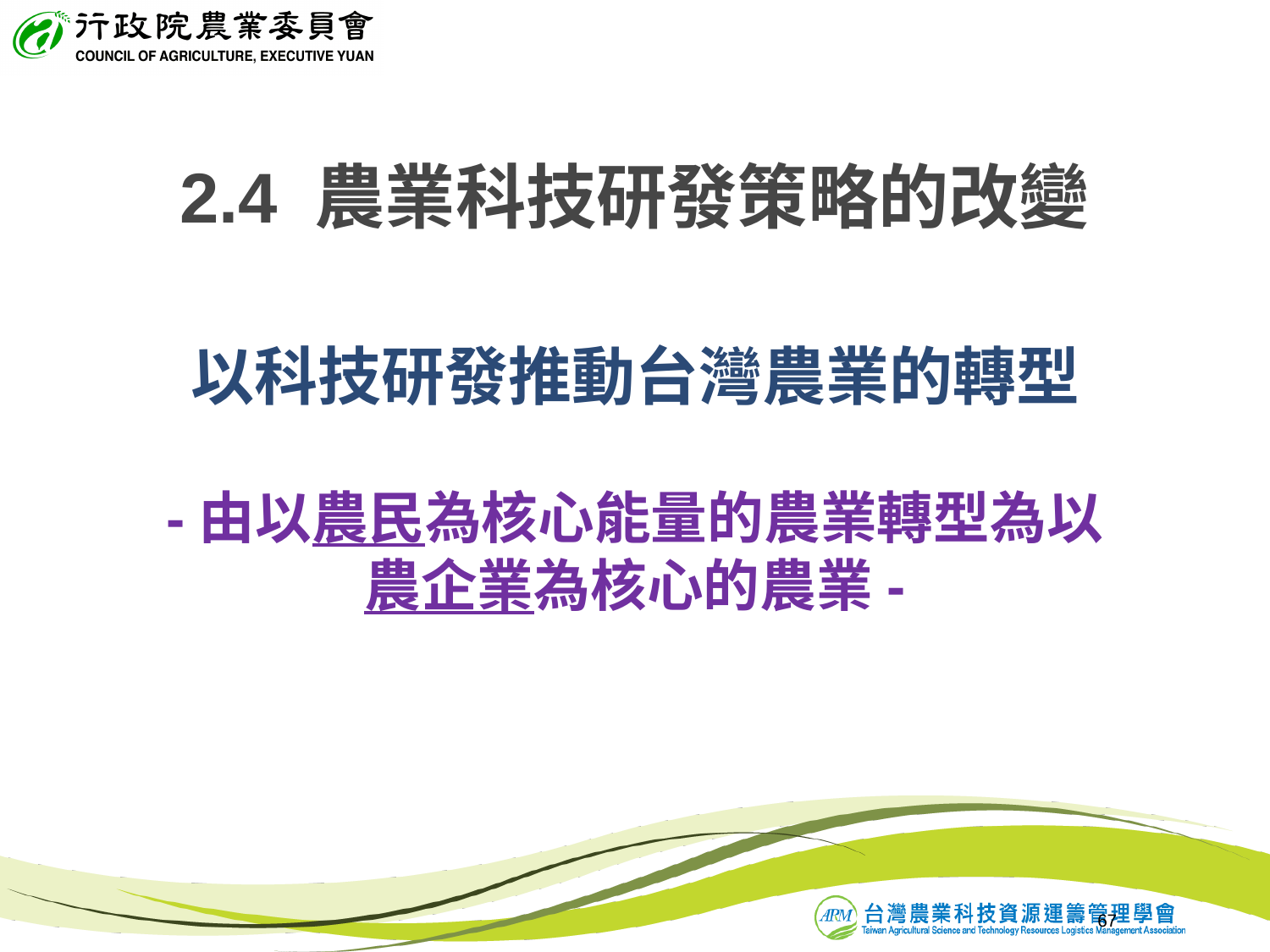

2.4 農業科技研發策略的改變
以科技研發推動台灣農業的轉型

-由以農民為核心能量的農業轉型為以農企業為核心的農業-

67